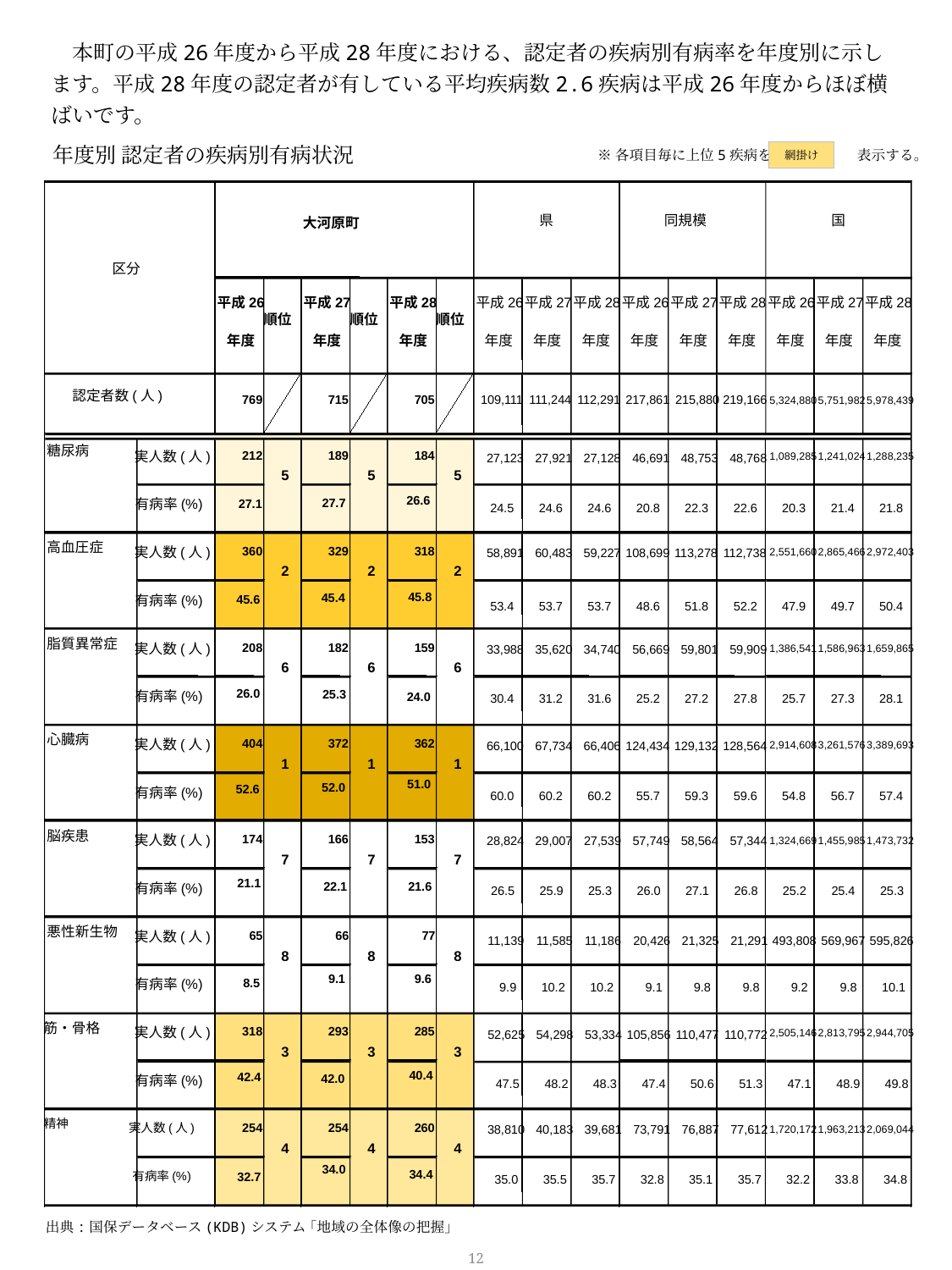

本町の平成26年度から平成28年度における、認定者の疾病別有病率を年度別に示します。平成28年度の認定者が有している平均疾病数2.6疾病は平成26年度からほぼ横ばいです。

※各項目毎に上位5疾病を　　　　　　表示する。
年度別 認定者の疾病別有病状況
網掛け

県
同規模
国
区分

認定者数(人)

5
5
5

2
2
2

6
6
6

1
1
1
7
7
7
8
8
8
10.2
9.1
9.8
9.8
9.2
9.8
10.1
筋・骨格
実人数(人)
318
293
285
2,505,146
2,813,795
2,944,705
52,625
54,298
53,334
105,856
110,477
110,772
3
3
3
40.4
42.4
42.0
有病率(%)
47.5
48.2
48.3
47.4
50.6
51.3
47.1
48.9
49.8
精神
実人数(人)
254
254
260
38,810
40,183
39,681
73,791
76,887
77,612
1,720,172
1,963,213
2,069,044
4
4
4
34.0
34.4
有病率(%)
32.7
35.0
35.5
35.7
32.8
35.1
35.7
32.2
33.8
34.8
大河原町
平成26
平成27
平成28
平成26
平成27
平成28
平成26
平成27
平成28
平成26
平成27
平成28
順位
順位
順位
年度
年度
年度
年度
年度
年度
年度
年度
年度
年度
年度
年度
769
715
705
109,111
111,244
112,291
217,861
215,880
219,166
5,324,880
5,751,982
5,978,439

糖尿病
実人数(人)
212
189
184
1,089,285
1,241,024
1,288,235
27,123
27,921
27,128
46,691
48,753
48,768
26.6
有病率(%)
27.7
27.1
24.5
24.6
24.6
20.8
22.3
22.6
20.3
21.4
21.8

高血圧症
実人数(人)
360
329
318
58,891
60,483
59,227
108,699
113,278
112,738
2,551,660
2,865,466
2,972,403
45.8
45.4
有病率(%)
45.6
53.4
53.7
53.7
48.6
51.8
52.2
47.9
49.7
50.4
脂質異常症
実人数(人)
208
182
159
33,988
35,620
34,740
56,669
59,801
59,909
1,386,541
1,586,963
1,659,865
26.0
25.3
有病率(%)
24.0
30.4
31.2
31.6
25.2
27.2
27.8
25.7
27.3
28.1

心臓病
実人数(人)
404
372
362
66,100
67,734
66,406
124,434
129,132
128,564
2,914,608
3,261,576
3,389,693
51.0
52.0
52.6
有病率(%)
60.0
60.2
60.2
55.7
59.3
59.6
54.8
56.7
57.4
脳疾患
実人数(人)
174
166
153
28,824
29,007
27,539
57,749
58,564
57,344
1,324,669
1,455,985
1,473,732
21.1
22.1
21.6
有病率(%)
26.5
25.9
25.3
26.0
27.1
26.8
25.2
25.4
25.3
悪性新生物
実人数(人)
65
66
77
11,139
11,585
11,186
20,426
21,325
21,291
493,808
569,967
595,826
9.1
9.6
有病率(%)
8.5
9.9
10.2

出典:国保データベース(KDB)システム ｢地域の全体像の把握｣
12